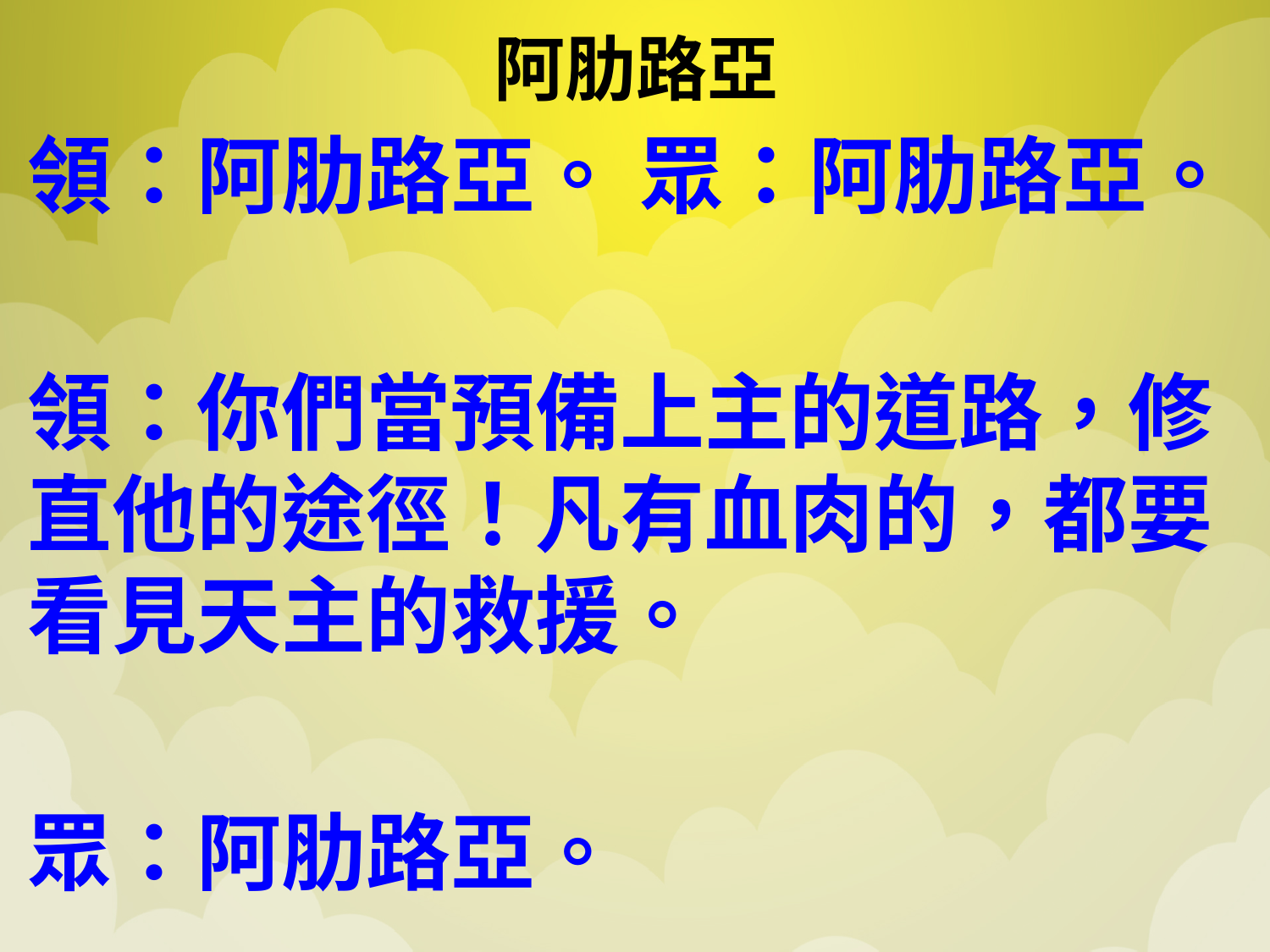

# 阿肋路亞
領：阿肋路亞。 眾：阿肋路亞。

領：你們當預備上主的道路，修直他的途徑！凡有血肉的，都要看見天主的救援。

眾：阿肋路亞。